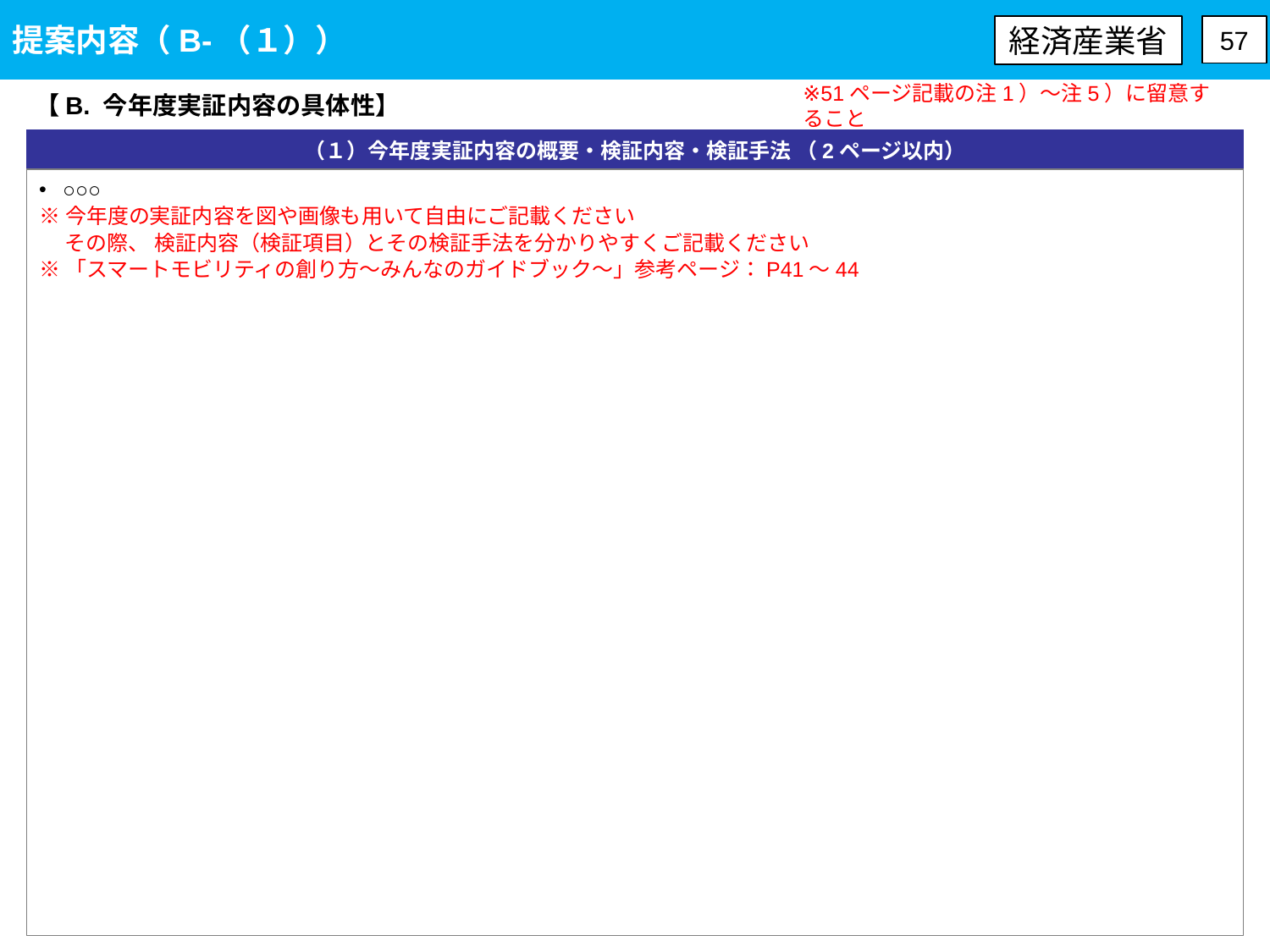

提案内容（B-（１））
経済産業省
57
【B. 今年度実証内容の具体性】
※51ページ記載の注1）～注5）に留意すること
（１）今年度実証内容の概要・検証内容・検証手法 （2ページ以内）
○○○
※今年度の実証内容を図や画像も用いて自由にご記載ください
　 その際、 検証内容（検証項目）とその検証手法を分かりやすくご記載ください
※「スマートモビリティの創り方～みんなのガイドブック～」参考ページ：P41～44